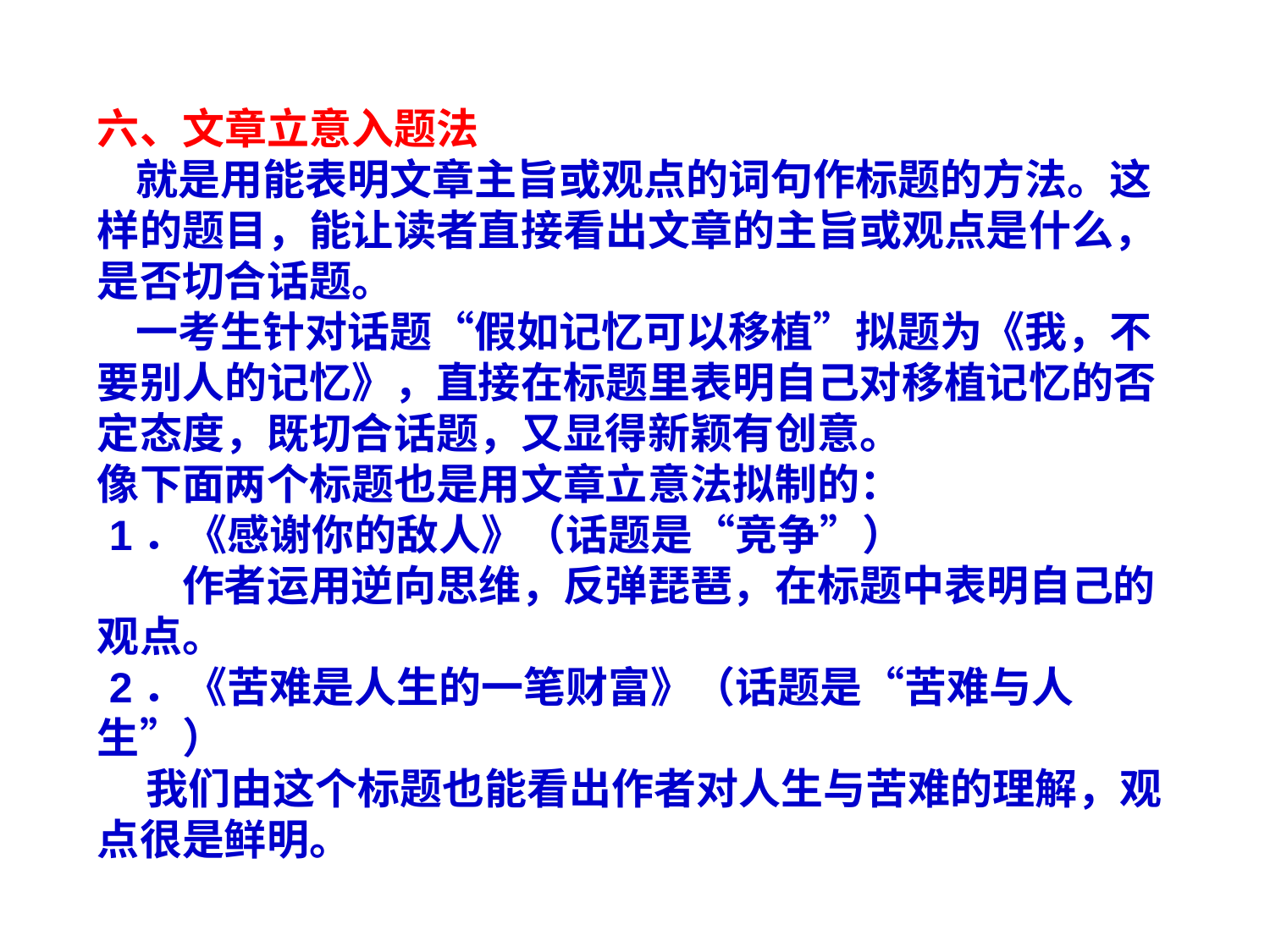

六、文章立意入题法
   就是用能表明文章主旨或观点的词句作标题的方法。这样的题目，能让读者直接看出文章的主旨或观点是什么，是否切合话题。
   一考生针对话题“假如记忆可以移植”拟题为《我，不要别人的记忆》，直接在标题里表明自己对移植记忆的否定态度，既切合话题，又显得新颖有创意。
像下面两个标题也是用文章立意法拟制的：
 1．《感谢你的敌人》（话题是“竞争”）
　　作者运用逆向思维，反弹琵琶，在标题中表明自己的观点。
 2．《苦难是人生的一笔财富》（话题是“苦难与人生”）
    我们由这个标题也能看出作者对人生与苦难的理解，观点很是鲜明。